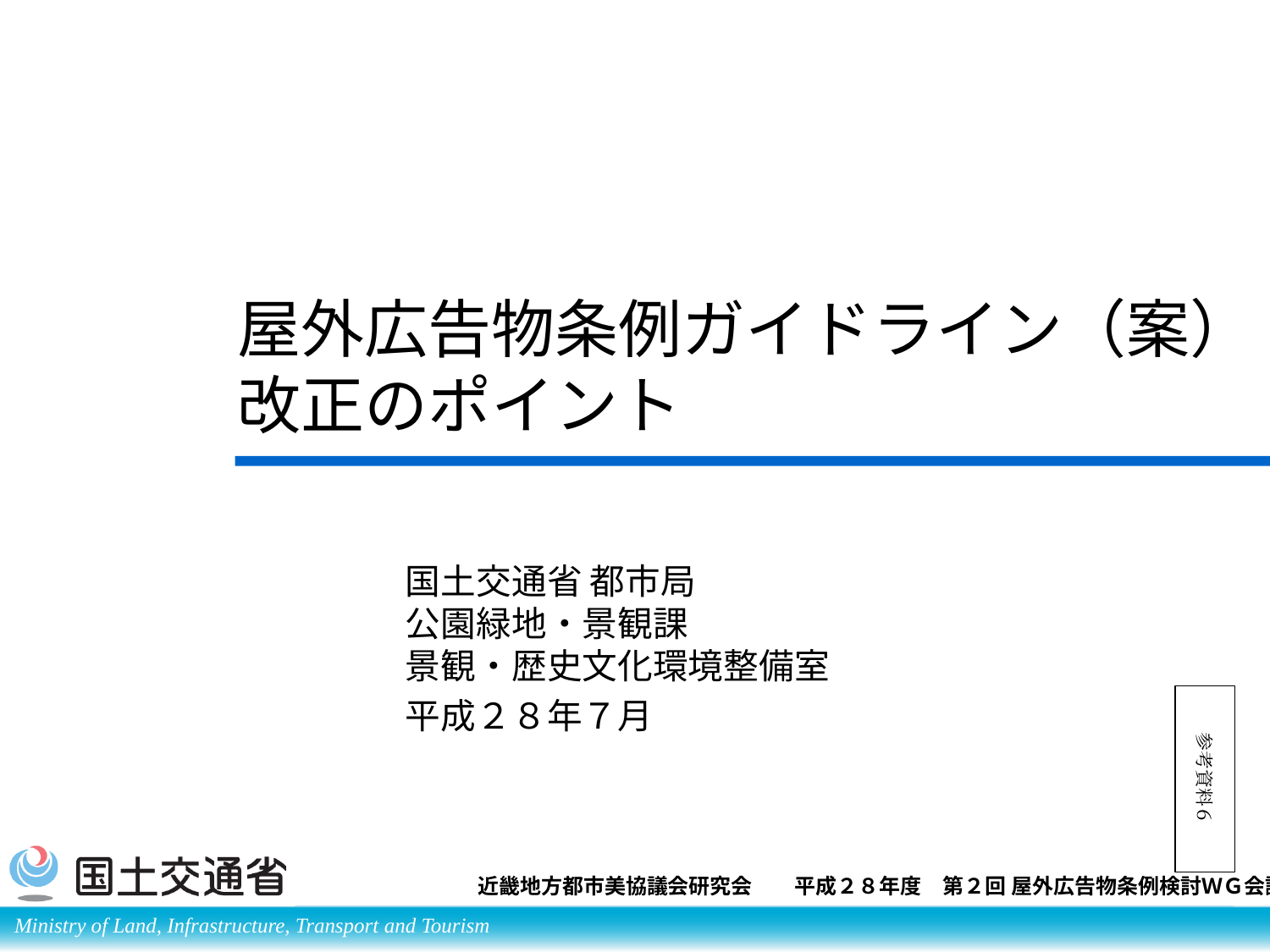

屋外広告物条例ガイドライン（案）
改正のポイント
国土交通省 都市局
公園緑地・景観課
景観・歴史文化環境整備室
平成２８年７月
参考資料６
# 近畿地方都市美協議会研究会　　平成２８年度　第２回 屋外広告物条例検討ＷＧ会議